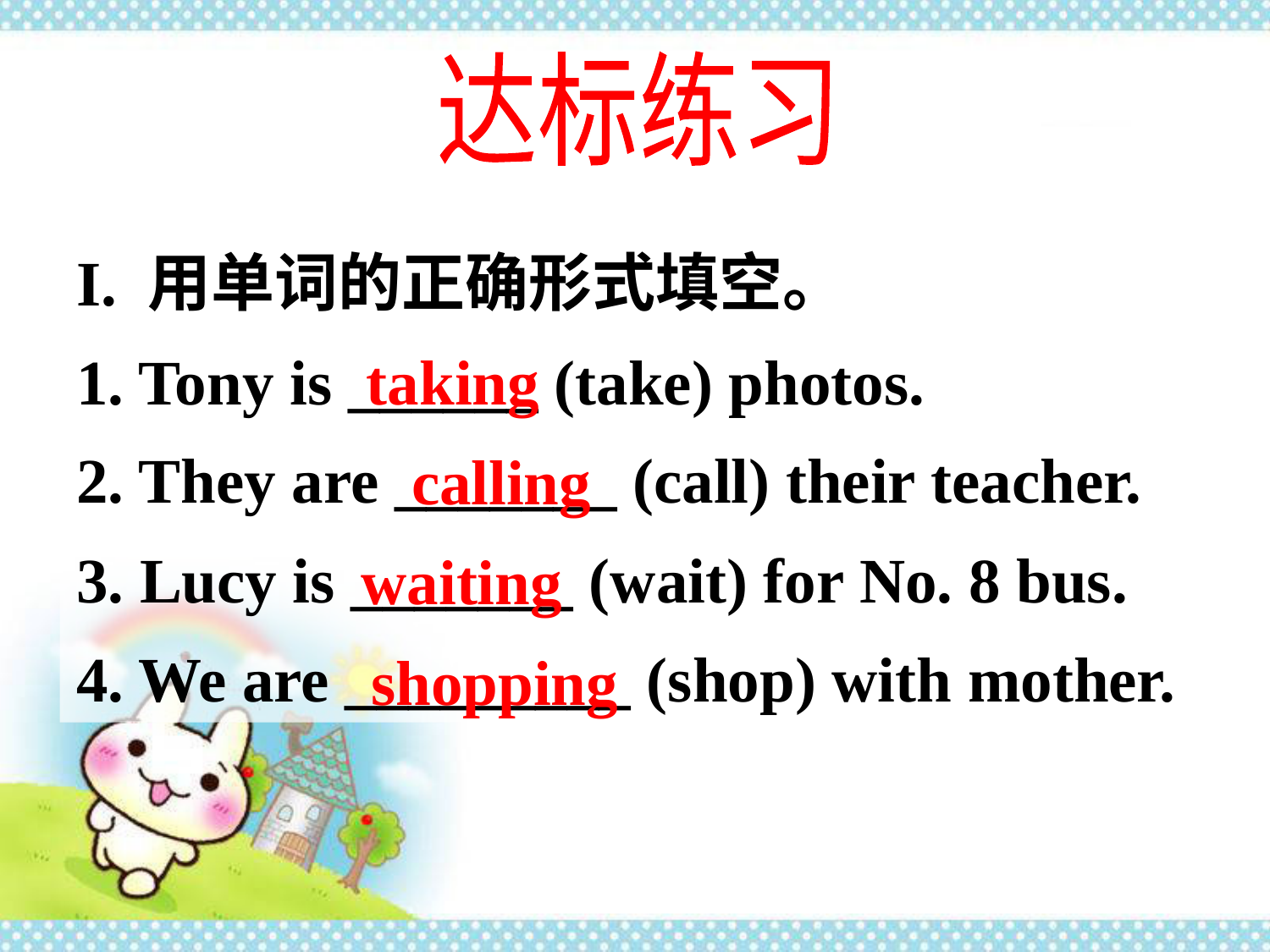

达标练习
I. 用单词的正确形式填空。
1. Tony is ______ (take) photos.
2. They are _______ (call) their teacher.
3. Lucy is _______ (wait) for No. 8 bus.
4. We are _________ (shop) with mother.
taking
calling
waiting
shopping